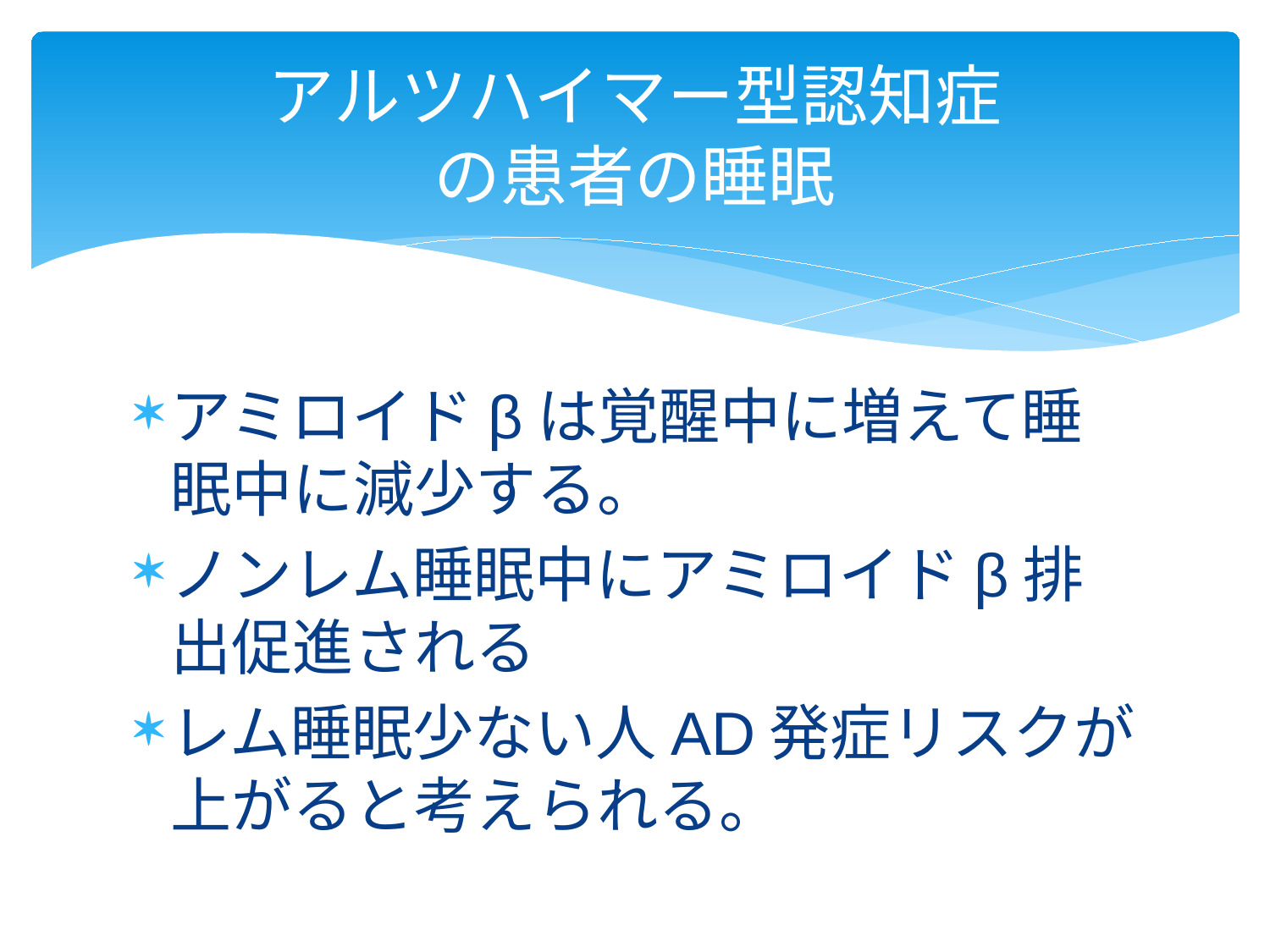

# アルツハイマー型認知症 の患者の睡眠
アミロイドβは覚醒中に増えて睡眠中に減少する。
ノンレム睡眠中にアミロイドβ排出促進される
レム睡眠少ない人AD発症リスクが上がると考えられる。